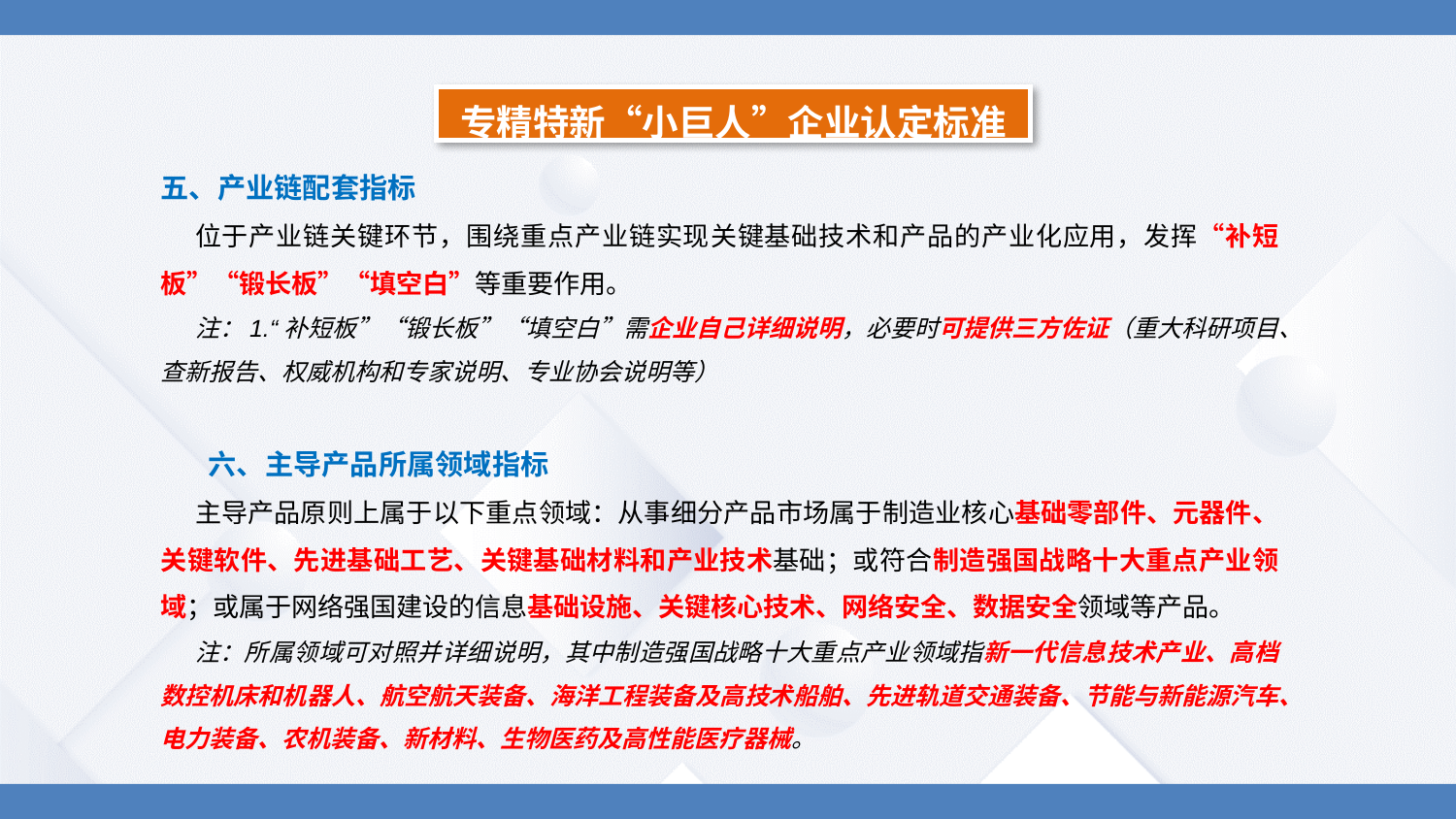

专精特新“小巨人”企业认定标准

五、产业链配套指标
位于产业链关键环节，围绕重点产业链实现关键基础技术和产品的产业化应用，发挥“补短板”“锻长板”“填空白”等重要作用。
注：1.“补短板”“锻长板”“填空白”需企业自己详细说明，必要时可提供三方佐证（重大科研项目、查新报告、权威机构和专家说明、专业协会说明等）

 六、主导产品所属领域指标
主导产品原则上属于以下重点领域：从事细分产品市场属于制造业核心基础零部件、元器件、关键软件、先进基础工艺、关键基础材料和产业技术基础；或符合制造强国战略十大重点产业领域；或属于网络强国建设的信息基础设施、关键核心技术、网络安全、数据安全领域等产品。
注：所属领域可对照并详细说明，其中制造强国战略十大重点产业领域指新一代信息技术产业、高档数控机床和机器人、航空航天装备、海洋工程装备及高技术船舶、先进轨道交通装备、节能与新能源汽车、电力装备、农机装备、新材料、生物医药及高性能医疗器械。